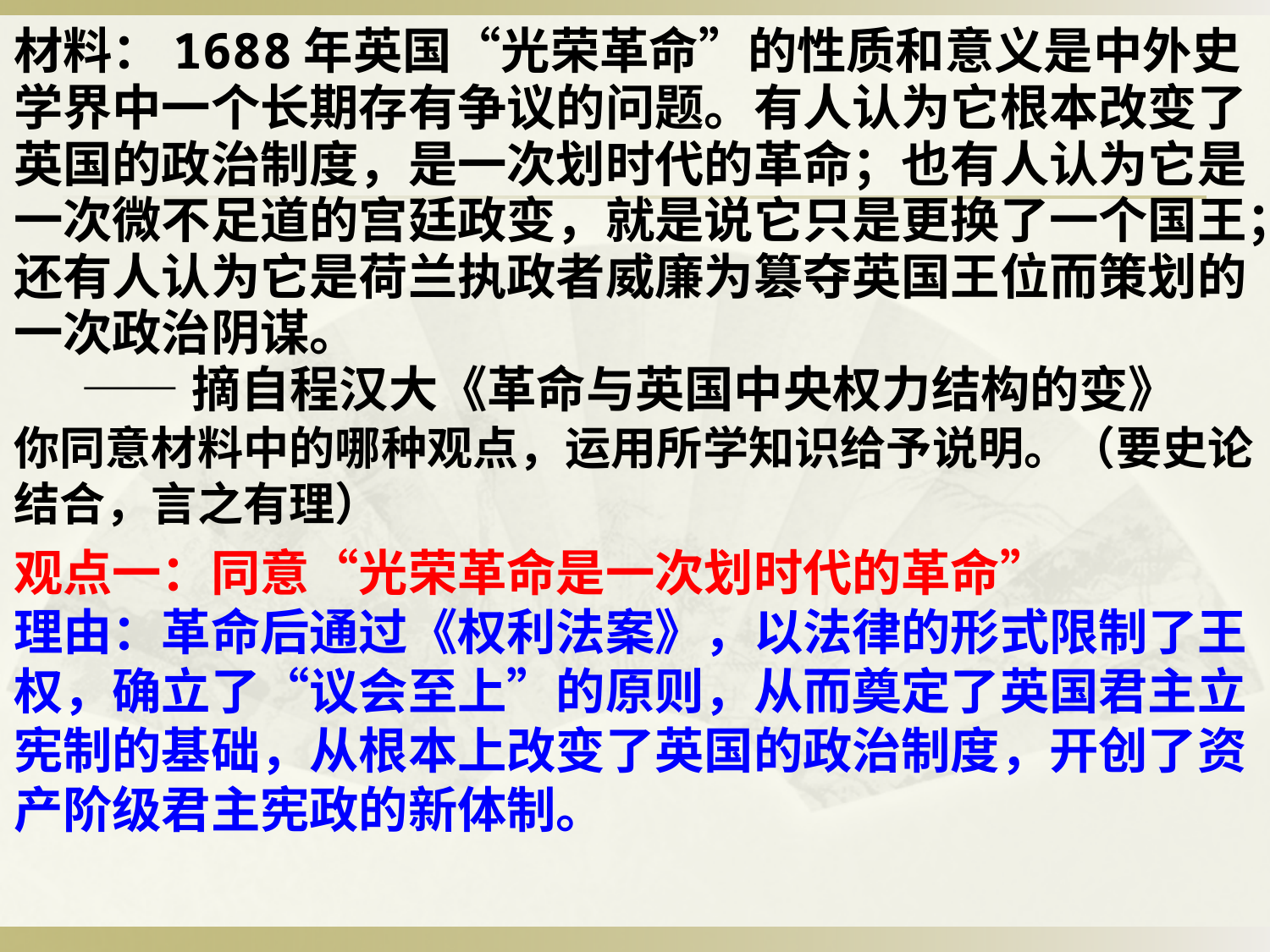

材料：1688年英国“光荣革命”的性质和意义是中外史学界中一个长期存有争议的问题。有人认为它根本改变了英国的政治制度，是一次划时代的革命；也有人认为它是一次微不足道的宫廷政变，就是说它只是更换了一个国王；还有人认为它是荷兰执政者威廉为篡夺英国王位而策划的一次政治阴谋。
      ——摘自程汉大《革命与英国中央权力结构的变》
你同意材料中的哪种观点，运用所学知识给予说明。（要史论结合，言之有理）
观点一：同意“光荣革命是一次划时代的革命”
理由：革命后通过《权利法案》，以法律的形式限制了王权，确立了“议会至上”的原则，从而奠定了英国君主立宪制的基础，从根本上改变了英国的政治制度，开创了资产阶级君主宪政的新体制。